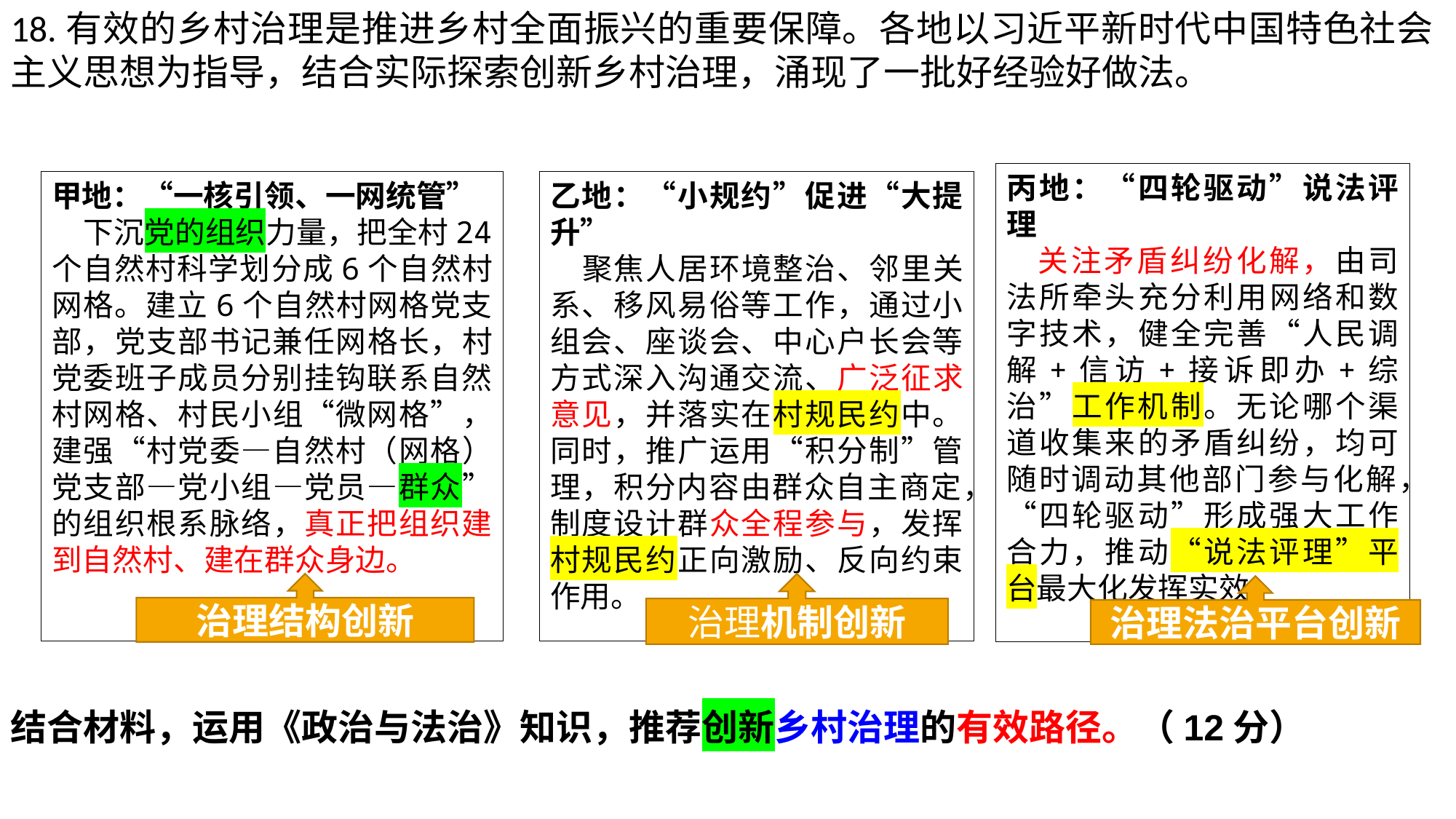

18.有效的乡村治理是推进乡村全面振兴的重要保障。各地以习近平新时代中国特色社会主义思想为指导，结合实际探索创新乡村治理，涌现了一批好经验好做法。

结合材料，运用《政治与法治》知识，推荐创新乡村治理的有效路径。（12分）

丙地：“四轮驱动”说法评理
关注矛盾纠纷化解，由司法所牵头充分利用网络和数字技术，健全完善“人民调解+信访+接诉即办+综治”工作机制。无论哪个渠道收集来的矛盾纠纷，均可随时调动其他部门参与化解，“四轮驱动”形成强大工作合力，推动“说法评理”平台最大化发挥实效。
乙地：“小规约”促进“大提升”
聚焦人居环境整治、邻里关系、移风易俗等工作，通过小组会、座谈会、中心户长会等方式深入沟通交流、广泛征求意见，并落实在村规民约中。同时，推广运用“积分制”管理，积分内容由群众自主商定，制度设计群众全程参与，发挥村规民约正向激励、反向约束作用。
甲地：“一核引领、一网统管”
下沉党的组织力量，把全村24个自然村科学划分成6个自然村网格。建立6个自然村网格党支部，党支部书记兼任网格长，村党委班子成员分别挂钩联系自然村网格、村民小组“微网格”，建强“村党委—自然村（网格）党支部—党小组—党员—群众”的组织根系脉络，真正把组织建到自然村、建在群众身边。
治理结构创新
治理机制创新
治理法治平台创新